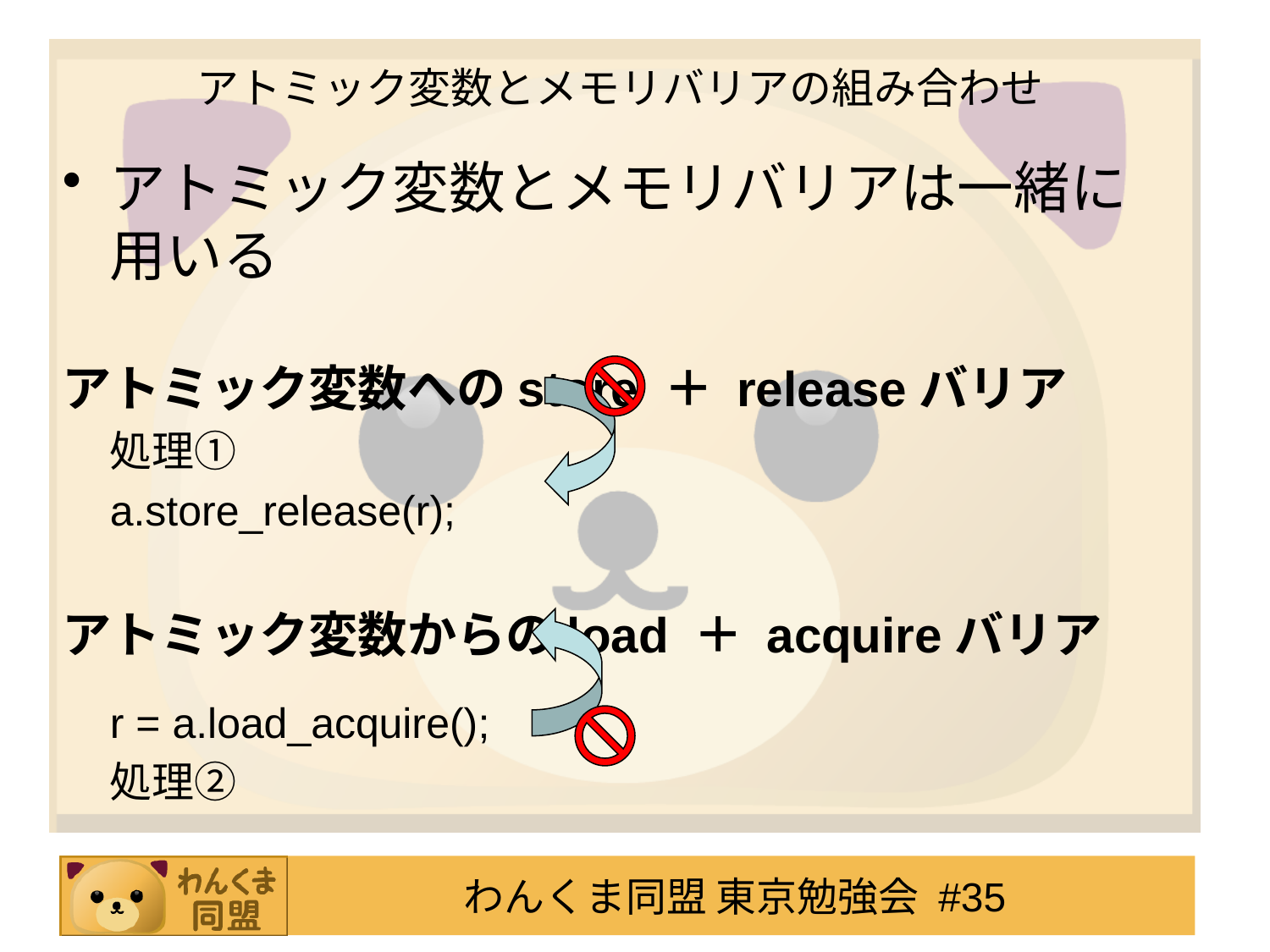

# アトミック変数とメモリバリアの組み合わせ
アトミック変数とメモリバリアは一緒に用いる

アトミック変数へのstore ＋ releaseバリア
	処理①
	a.store_release(r);

アトミック変数からのload ＋ acquireバリア

	r = a.load_acquire();
	処理②